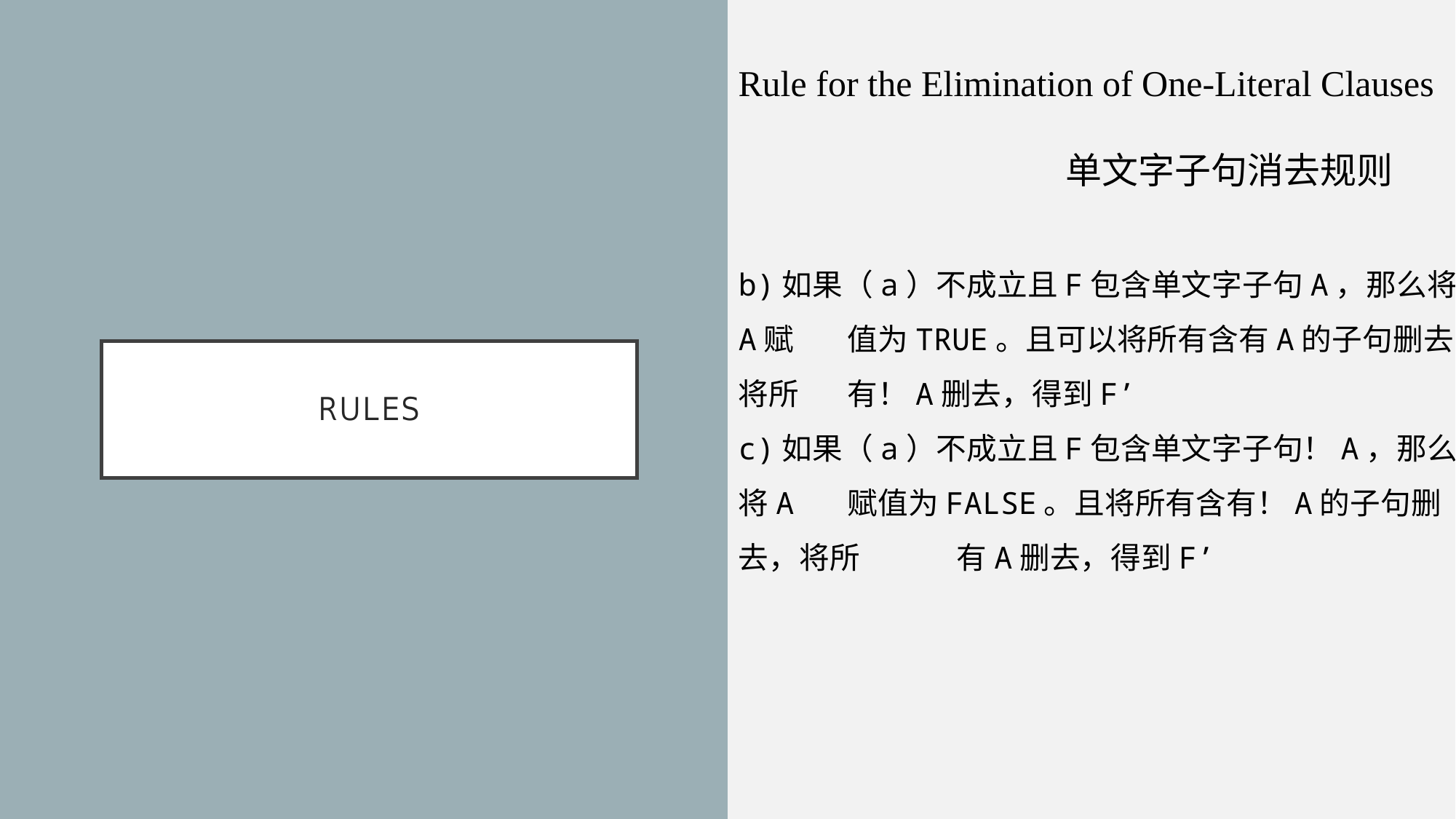

Rule for the Elimination of One-Literal Clauses
			单文字子句消去规则
b)如果（a）不成立且F包含单文字子句A，那么将A赋	值为TRUE。且可以将所有含有A的子句删去，将所	有！A删去，得到F’
c)如果（a）不成立且F包含单文字子句！A，那么将A 	赋值为FALSE。且将所有含有！A的子句删去，将所	有A删去，得到F’
# RULES